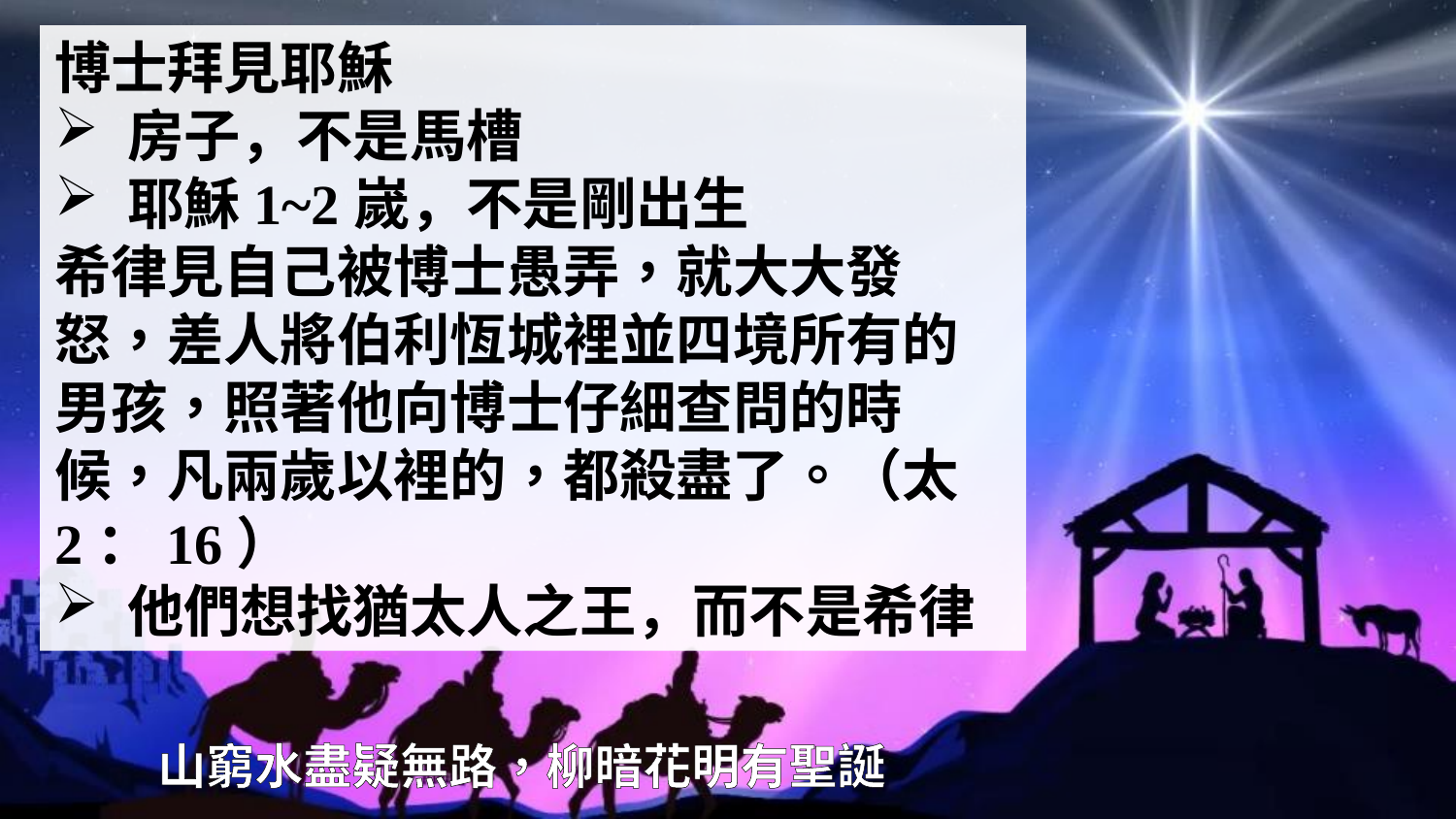

博士拜見耶穌
房子，不是馬槽
耶穌1~2嵗，不是剛出生
希律見自己被博士愚弄，就大大發怒，差人將伯利恆城裡並四境所有的男孩，照著他向博士仔細查問的時候，凡兩歲以裡的，都殺盡了。（太2：16）
他們想找猶太人之王，而不是希律
山窮水盡疑無路，柳暗花明有聖誕